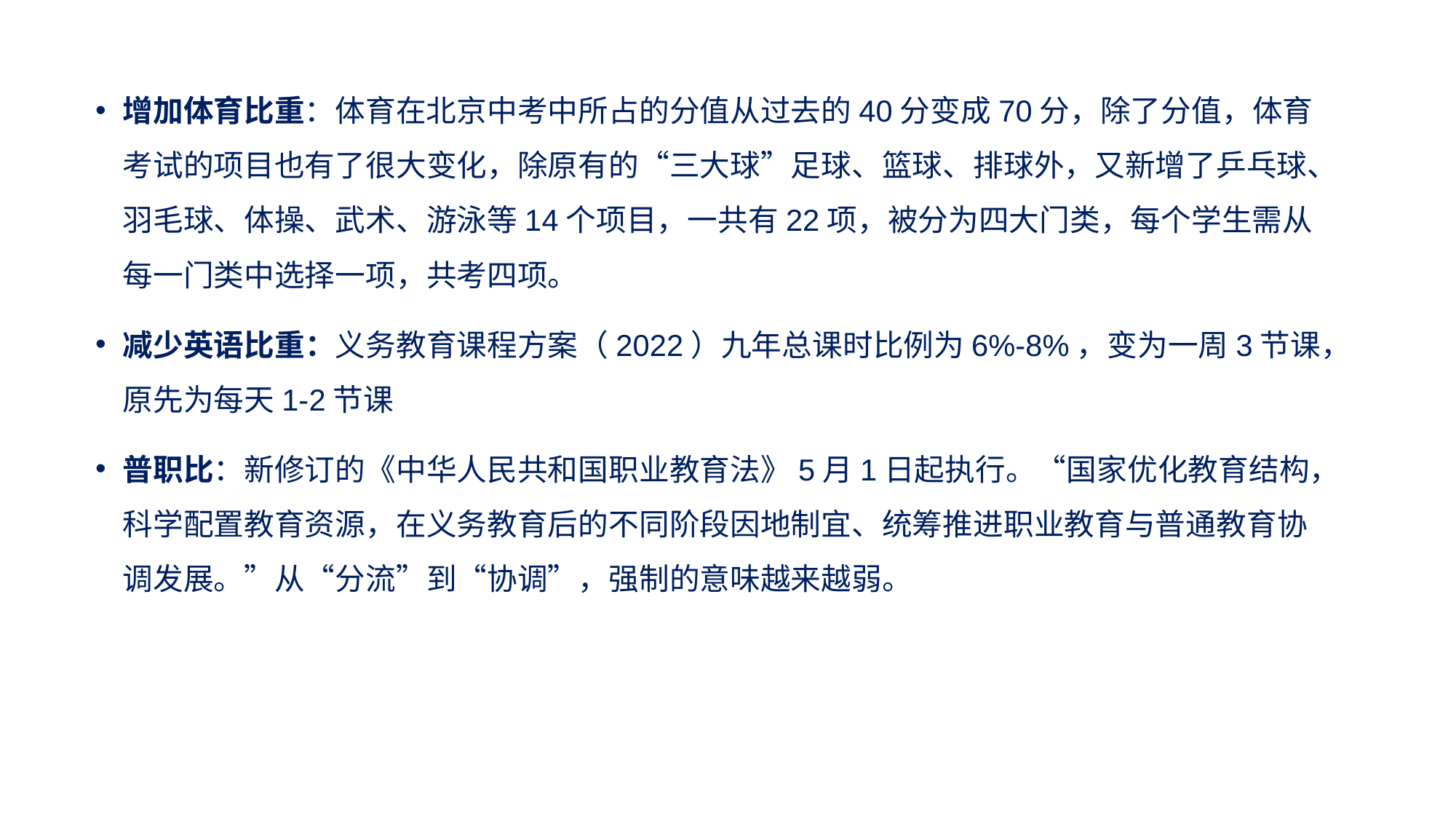

#
增加体育比重：体育在北京中考中所占的分值从过去的40分变成70分，除了分值，体育考试的项目也有了很大变化，除原有的“三大球”足球、篮球、排球外，又新增了乒乓球、羽毛球、体操、武术、游泳等14个项目，一共有22项，被分为四大门类，每个学生需从每一门类中选择一项，共考四项。
减少英语比重：义务教育课程方案（2022）九年总课时比例为6%-8%，变为一周3节课，原先为每天1-2节课
普职比：新修订的《中华人民共和国职业教育法》5月1日起执行。“国家优化教育结构，科学配置教育资源，在义务教育后的不同阶段因地制宜、统筹推进职业教育与普通教育协调发展。”从“分流”到“协调”，强制的意味越来越弱。